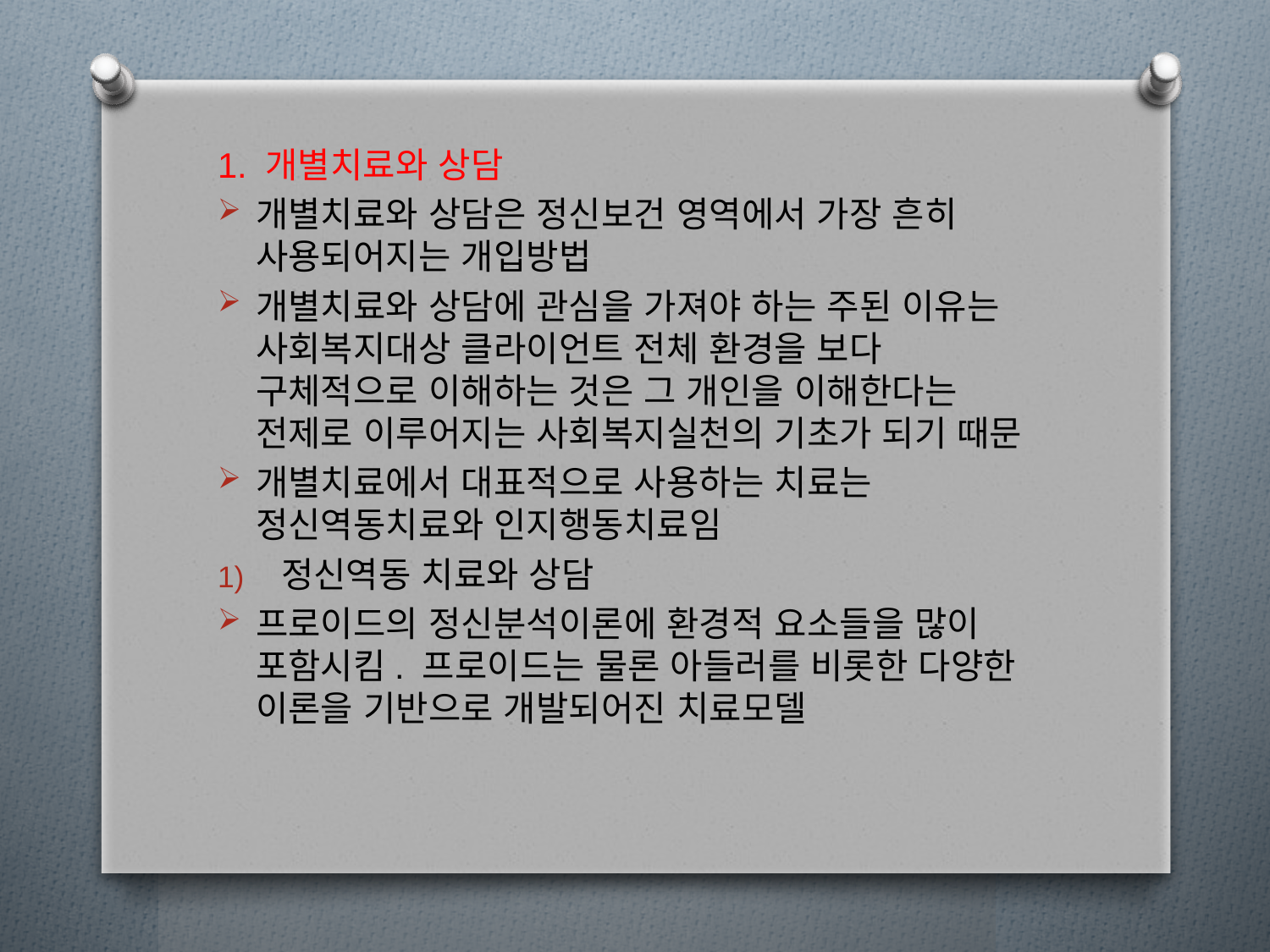

1. 개별치료와 상담
개별치료와 상담은 정신보건 영역에서 가장 흔히 사용되어지는 개입방법
개별치료와 상담에 관심을 가져야 하는 주된 이유는 사회복지대상 클라이언트 전체 환경을 보다 구체적으로 이해하는 것은 그 개인을 이해한다는 전제로 이루어지는 사회복지실천의 기초가 되기 때문
개별치료에서 대표적으로 사용하는 치료는 정신역동치료와 인지행동치료임
정신역동 치료와 상담
프로이드의 정신분석이론에 환경적 요소들을 많이 포함시킴. 프로이드는 물론 아들러를 비롯한 다양한 이론을 기반으로 개발되어진 치료모델